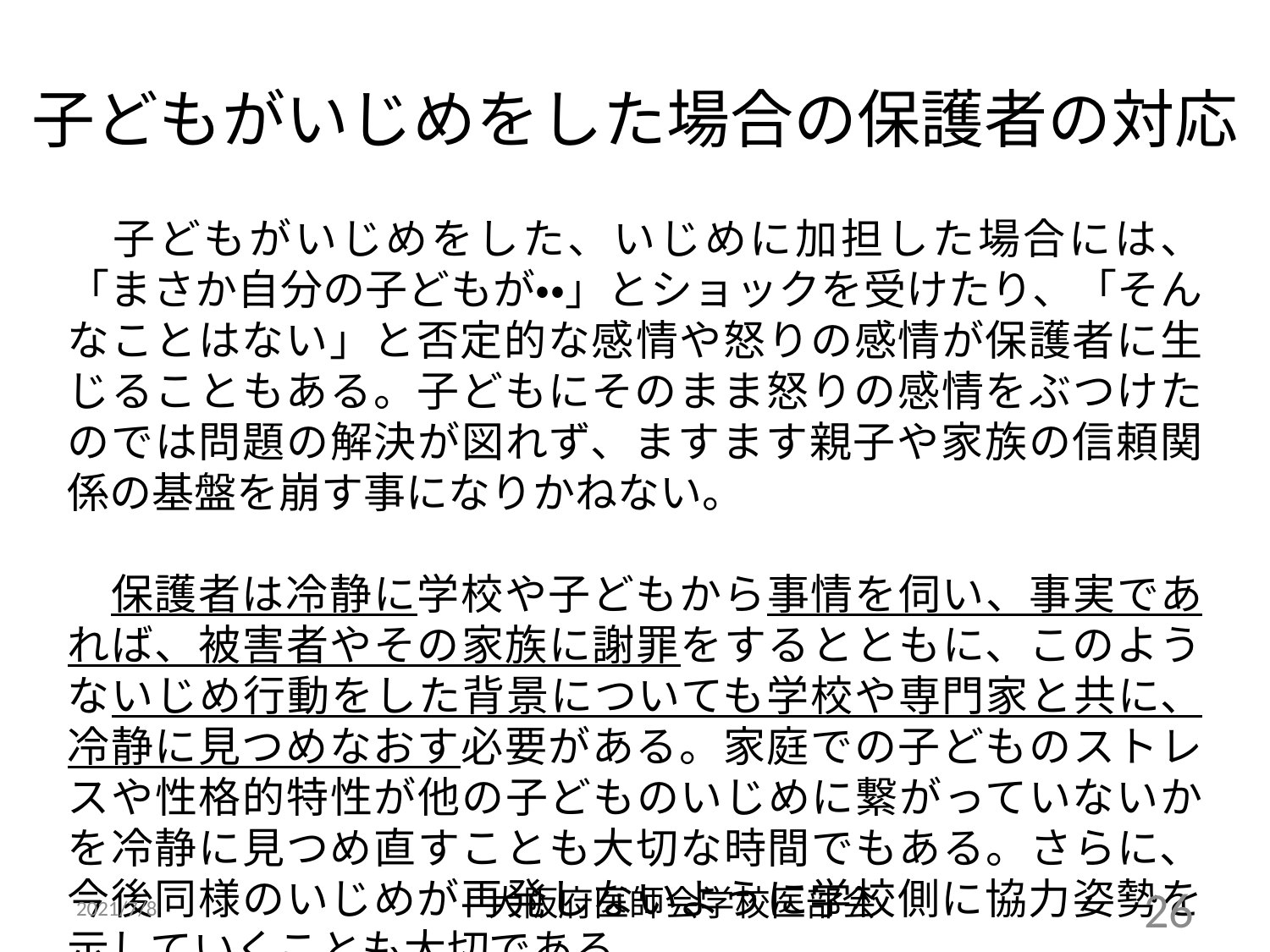

# 子どもがいじめをした場合の保護者の対応
　子どもがいじめをした、いじめに加担した場合には、「まさか自分の子どもが・・」とショックを受けたり、「そんなことはない」と否定的な感情や怒りの感情が保護者に生じることもある。子どもにそのまま怒りの感情をぶつけたのでは問題の解決が図れず、ますます親子や家族の信頼関係の基盤を崩す事になりかねない。

　保護者は冷静に学校や子どもから事情を伺い、事実であれば、被害者やその家族に謝罪をするとともに、このようないじめ行動をした背景についても学校や専門家と共に、冷静に見つめなおす必要がある。家庭での子どものストレスや性格的特性が他の子どものいじめに繋がっていないかを冷静に見つめ直すことも大切な時間でもある。さらに、今後同様のいじめが再発しないように学校側に協力姿勢を示していくことも大切である。
大阪府医師会学校医部会
2021/7/8
26